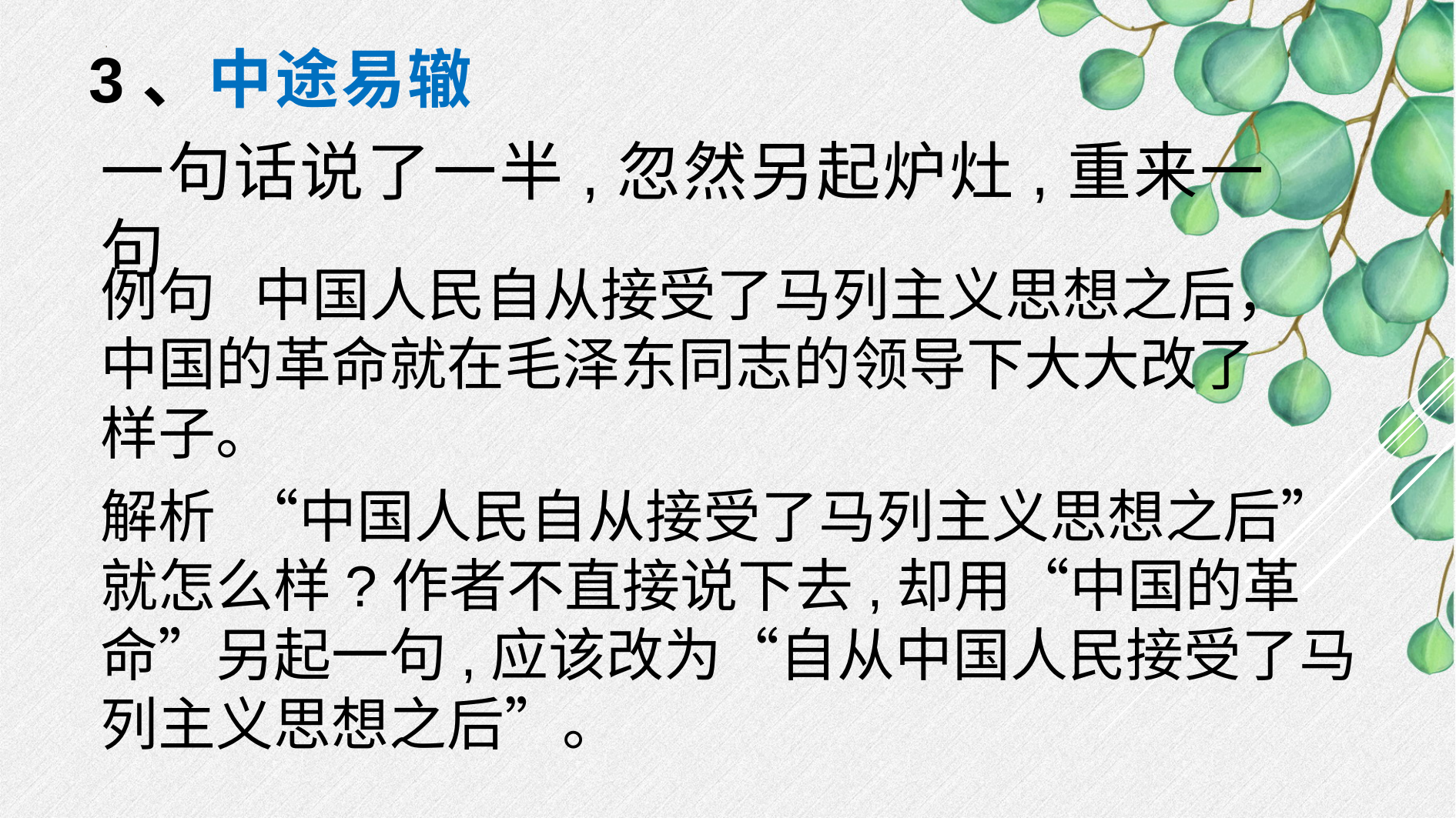

3、中途易辙
一句话说了一半,忽然另起炉灶,重来一句
例句   中国人民自从接受了马列主义思想之后，中国的革命就在毛泽东同志的领导下大大改了样子。
解析  “中国人民自从接受了马列主义思想之后”就怎么样?作者不直接说下去,却用“中国的革命”另起一句,应该改为“自从中国人民接受了马列主义思想之后”。